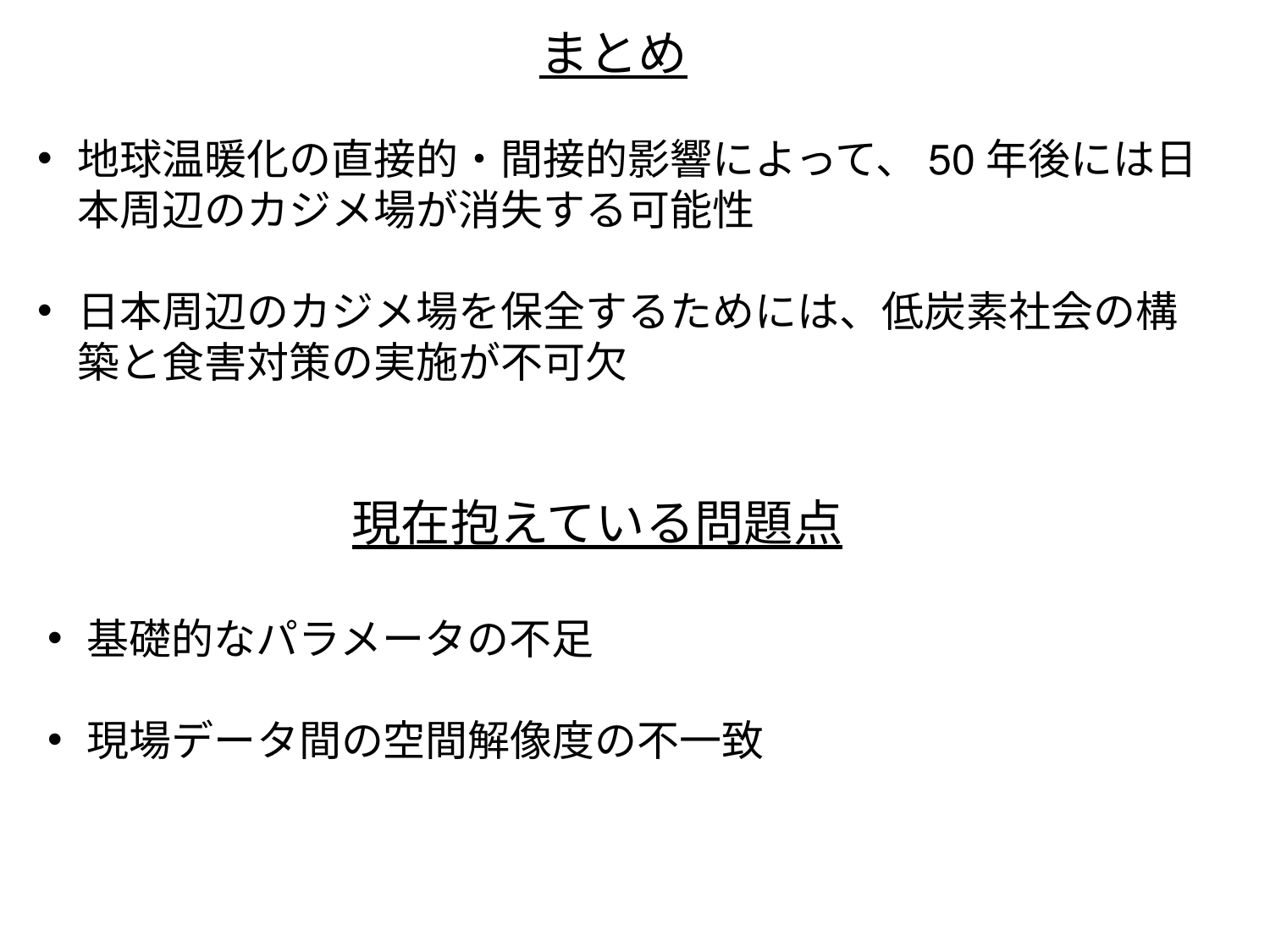

まとめ
地球温暖化の直接的・間接的影響によって、50年後には日本周辺のカジメ場が消失する可能性

日本周辺のカジメ場を保全するためには、低炭素社会の構築と食害対策の実施が不可欠
現在抱えている問題点
基礎的なパラメータの不足

現場データ間の空間解像度の不一致